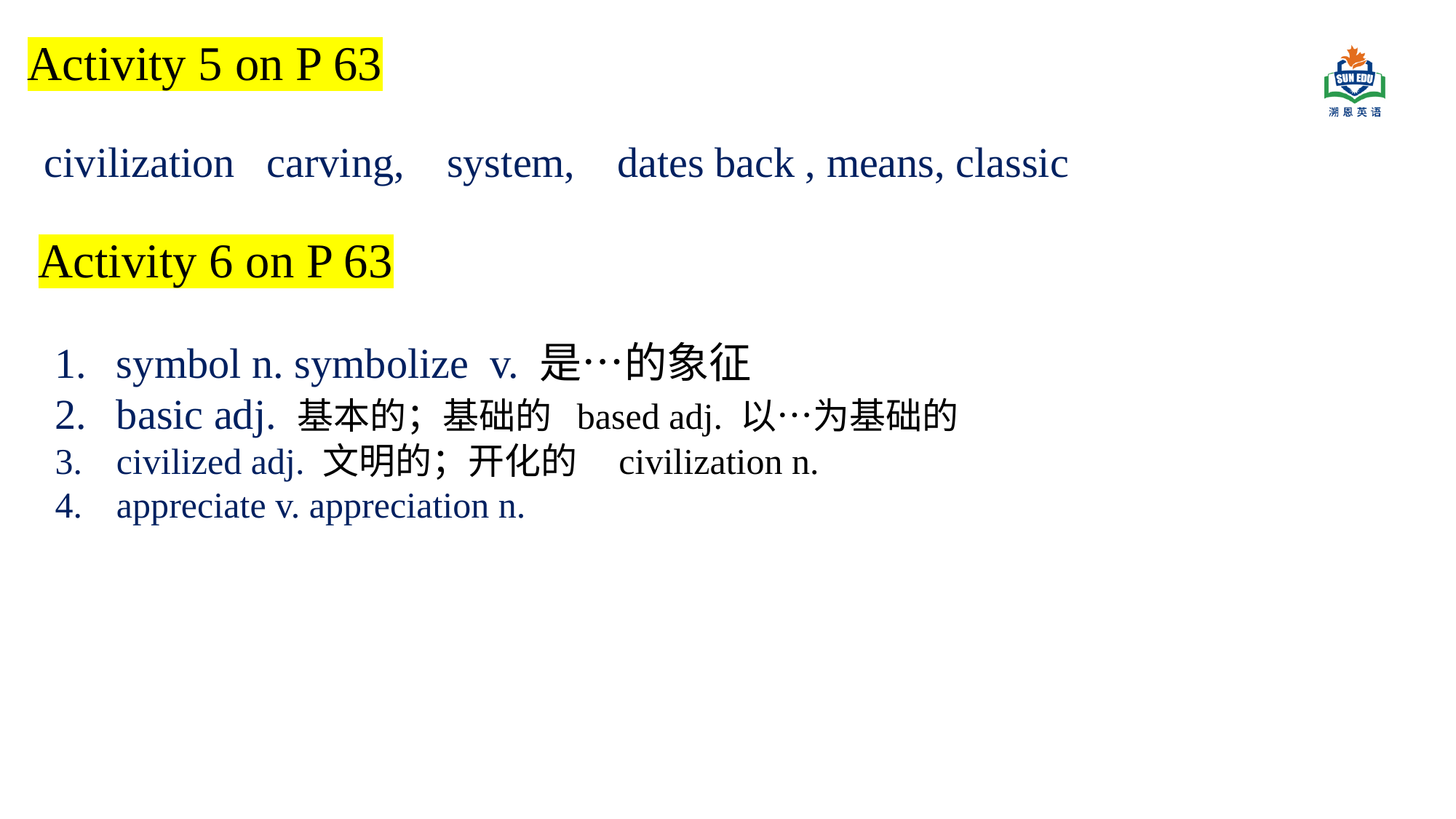

Activity 5 on P 63
civilization   carving,    system,    dates back , means, classic

Activity 6 on P 63
symbol n. symbolize  v. 是…的象征
basic adj. 基本的；基础的  based adj. 以…为基础的
civilized adj. 文明的；开化的    civilization n.
appreciate v. appreciation n.